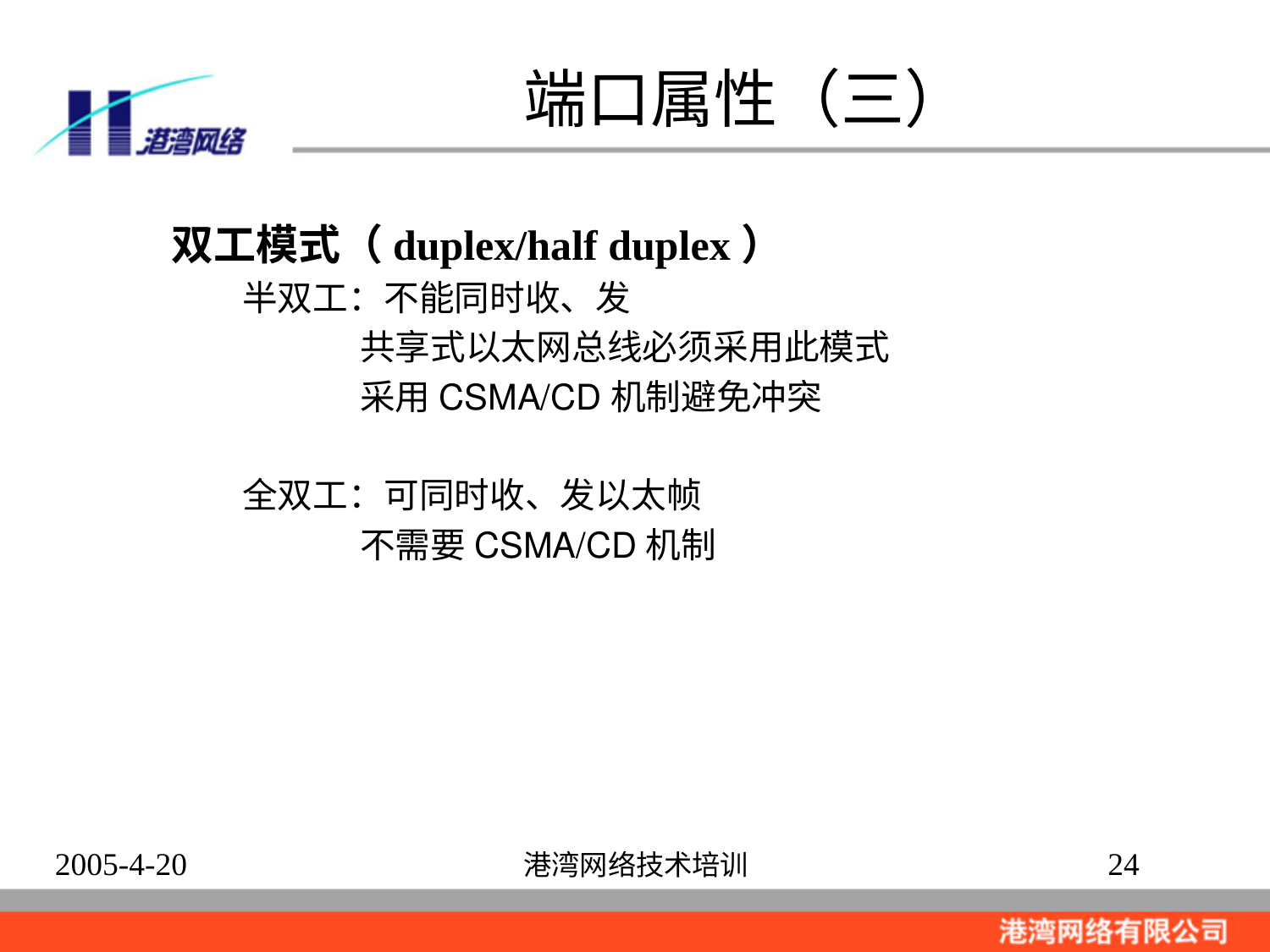

# 端口属性（三）
双工模式（duplex/half duplex）
        半双工：不能同时收、发
                       共享式以太网总线必须采用此模式
                       采用CSMA/CD机制避免冲突

        全双工：可同时收、发以太帧
                       不需要CSMA/CD机制